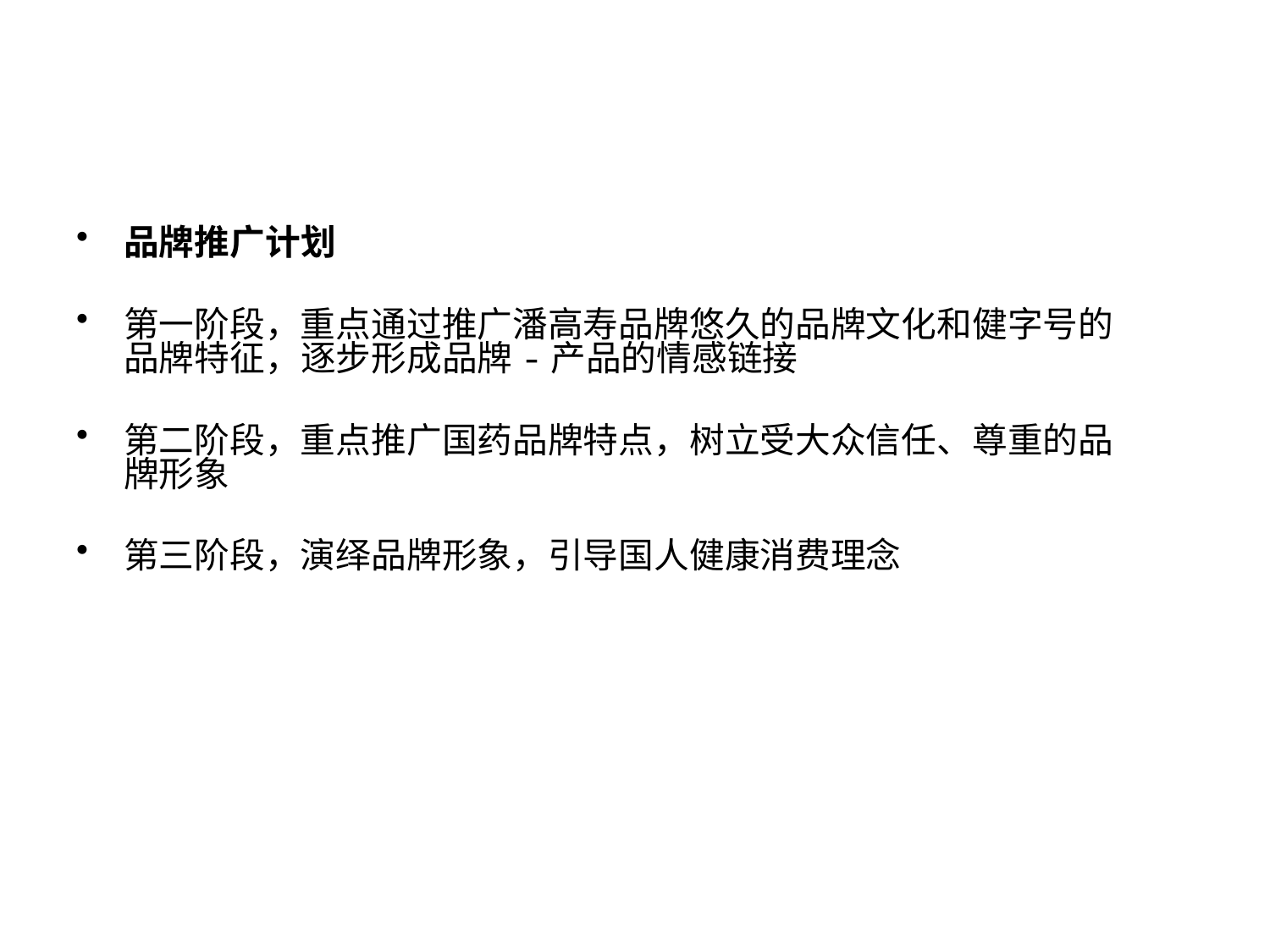

品牌推广计划

第一阶段，重点通过推广潘高寿品牌悠久的品牌文化和健字号的品牌特征，逐步形成品牌-产品的情感链接

第二阶段，重点推广国药品牌特点，树立受大众信任、尊重的品牌形象

第三阶段，演绎品牌形象，引导国人健康消费理念